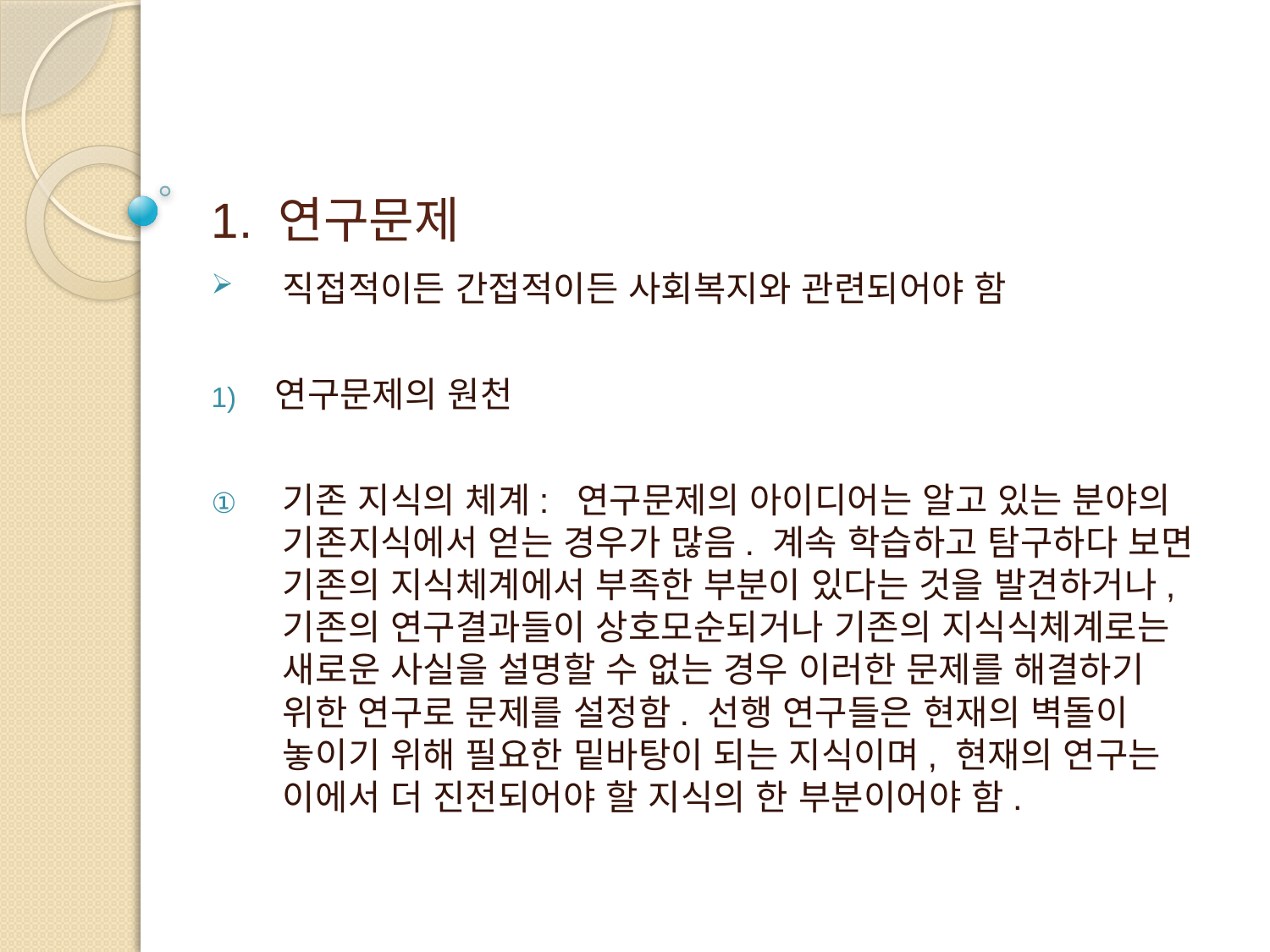

# 1. 연구문제
직접적이든 간접적이든 사회복지와 관련되어야 함

연구문제의 원천

기존 지식의 체계:  연구문제의 아이디어는 알고 있는 분야의 기존지식에서 얻는 경우가 많음. 계속 학습하고 탐구하다 보면 기존의 지식체계에서 부족한 부분이 있다는 것을 발견하거나, 기존의 연구결과들이 상호모순되거나 기존의 지식식체계로는 새로운 사실을 설명할 수 없는 경우 이러한 문제를 해결하기 위한 연구로 문제를 설정함. 선행 연구들은 현재의 벽돌이 놓이기 위해 필요한 밑바탕이 되는 지식이며, 현재의 연구는 이에서 더 진전되어야 할 지식의 한 부분이어야 함.